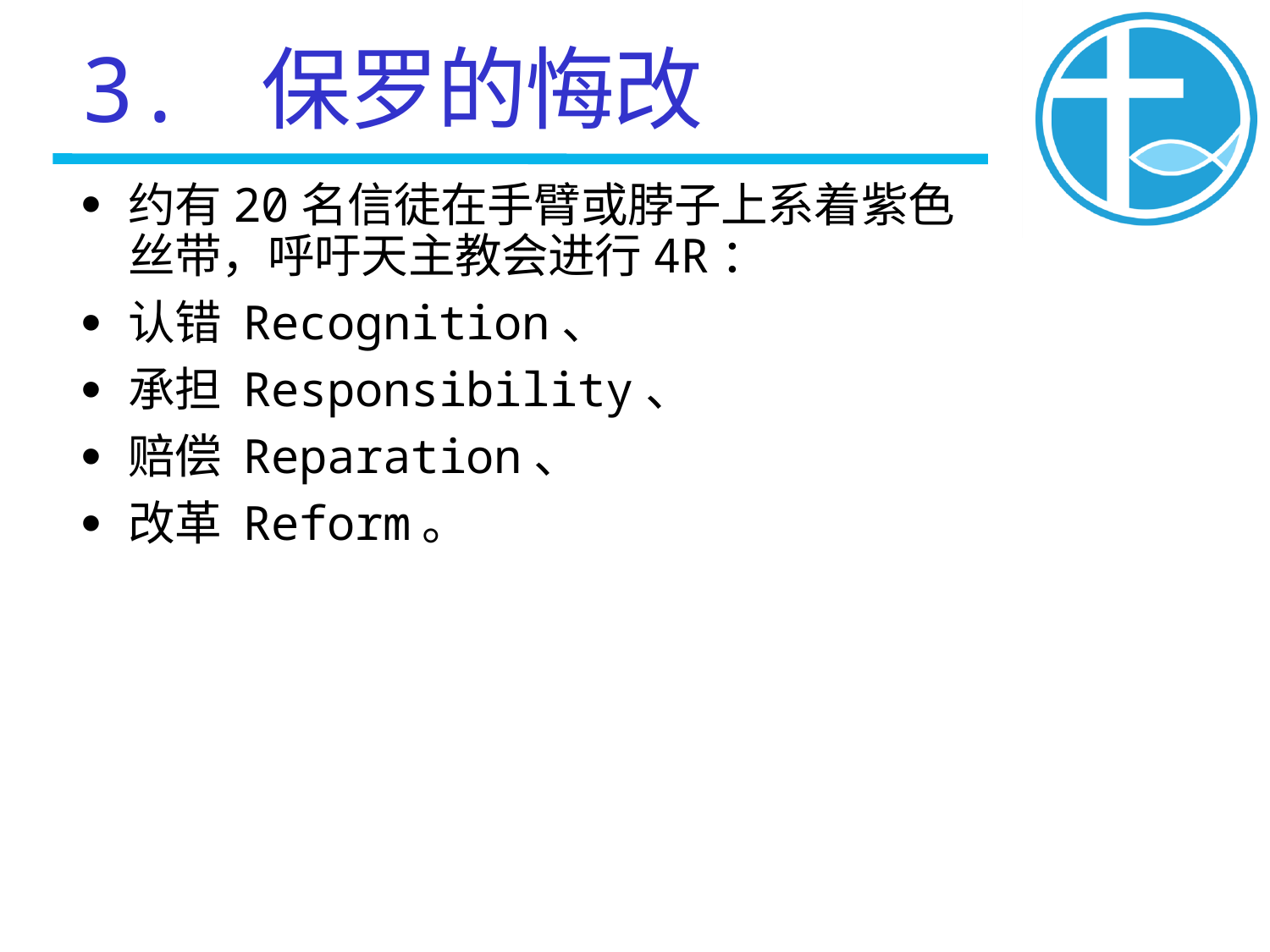

# 3. 保罗的悔改
约有20名信徒在手臂或脖子上系着紫色丝带，呼吁天主教会进行4R：
认错 Recognition、
承担 Responsibility、
赔偿 Reparation、
改革 Reform。